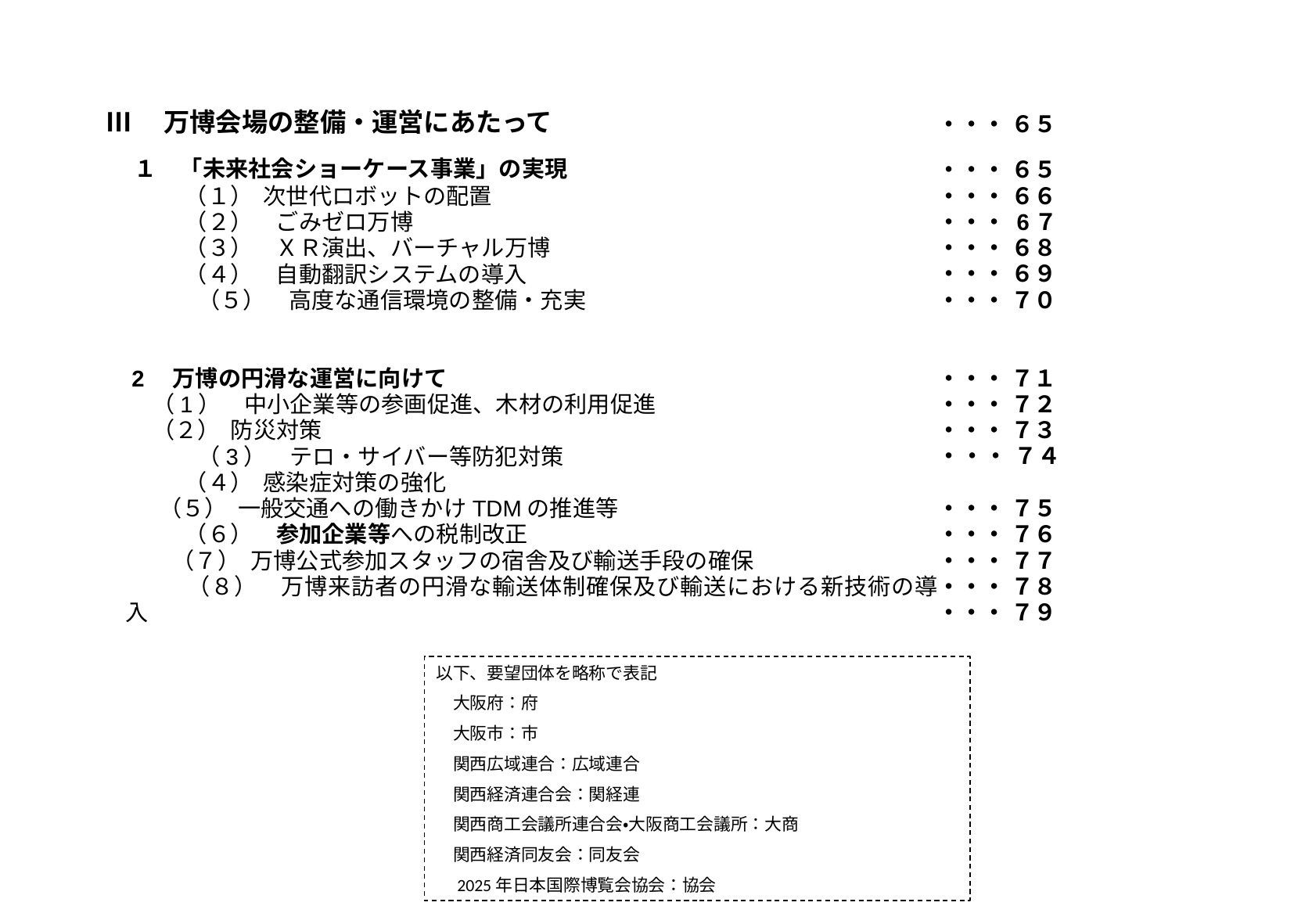

Ⅲ　万博会場の整備・運営にあたって
    １　「未来社会ショーケース事業」の実現
　　  　（１）  次世代ロボットの配置
　　　  （２）　ごみゼロ万博
　　　  （３）　ＸＲ演出、バーチャル万博
　　　  （４）　自動翻訳システムの導入
　　　　（５）　高度な通信環境の整備・充実

    2　万博の円滑な運営に向けて
        （1）　中小企業等の参画促進、木材の利用促進
        （２）  防災対策
　　　　（3）　テロ・サイバー等防犯対策
　　　  （４）  感染症対策の強化
　      （５）  一般交通への働きかけTDMの推進等
　　　  （６）　参加企業等への税制改正
　　    （７）  万博公式参加スタッフの宿舎及び輸送手段の確保
　　　  （８）　万博来訪者の円滑な輸送体制確保及び輸送における新技術の導入

・・・ ６５
・・・ ６５
・・・ ６６
・・・ 6７
・・・ ６８
・・・ ６９
・・・ ７０

・・・ ７１
・・・ ７２
・・・ ７３
・・・ ７４
・・・ ７５
・・・ ７６
・・・ ７７
・・・ ７８
・・・ ７９

以下、要望団体を略称で表記
　大阪府：府
　大阪市：市
　関西広域連合：広域連合
　関西経済連合会：関経連
　関西商工会議所連合会・大阪商工会議所：大商
　関西経済同友会：同友会
　2025年日本国際博覧会協会：協会